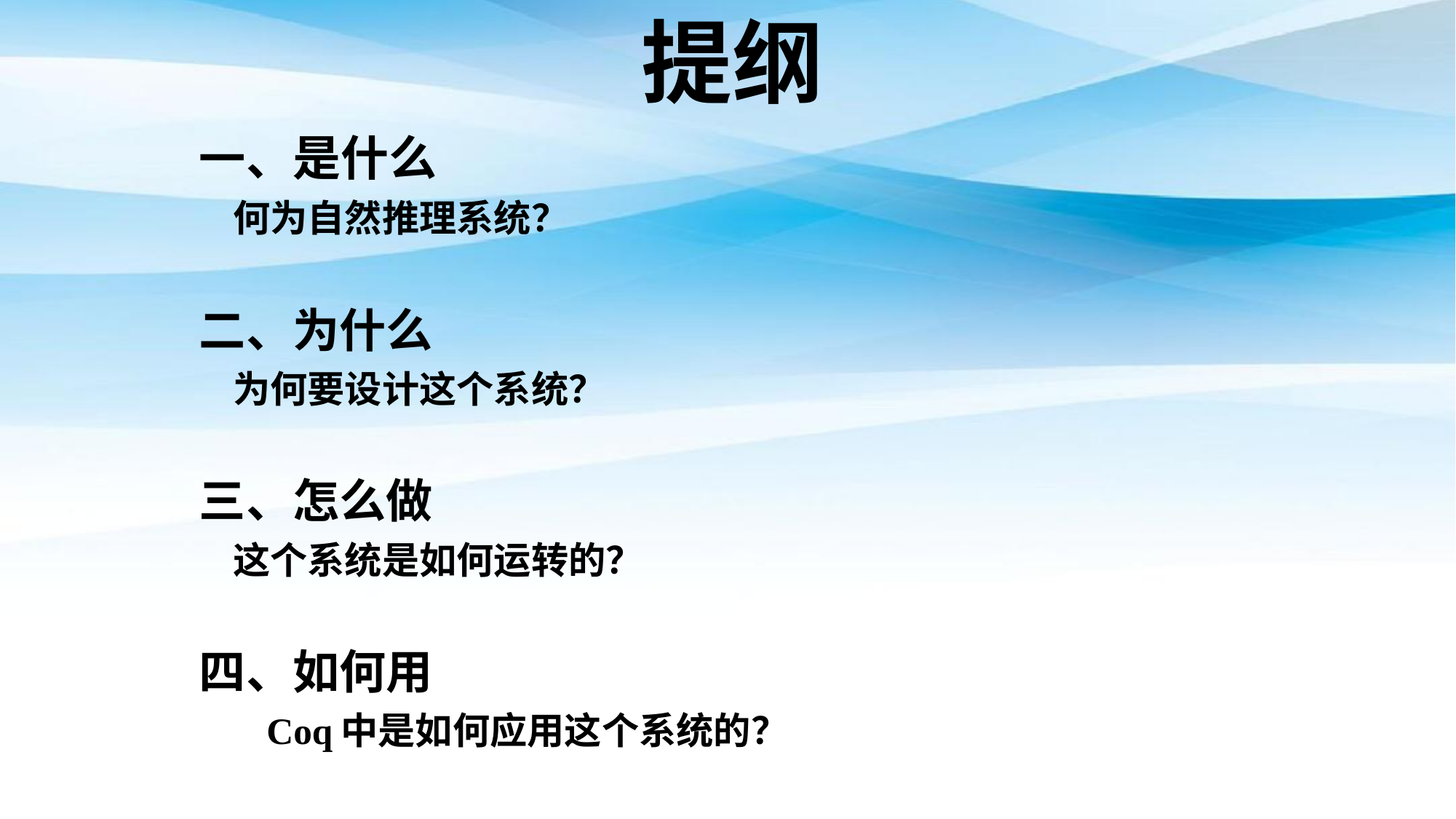

# 提纲
一、是什么
   何为自然推理系统？

二、为什么
   为何要设计这个系统？

三、怎么做
   这个系统是如何运转的？

四、如何用
   Coq中是如何应用这个系统的？